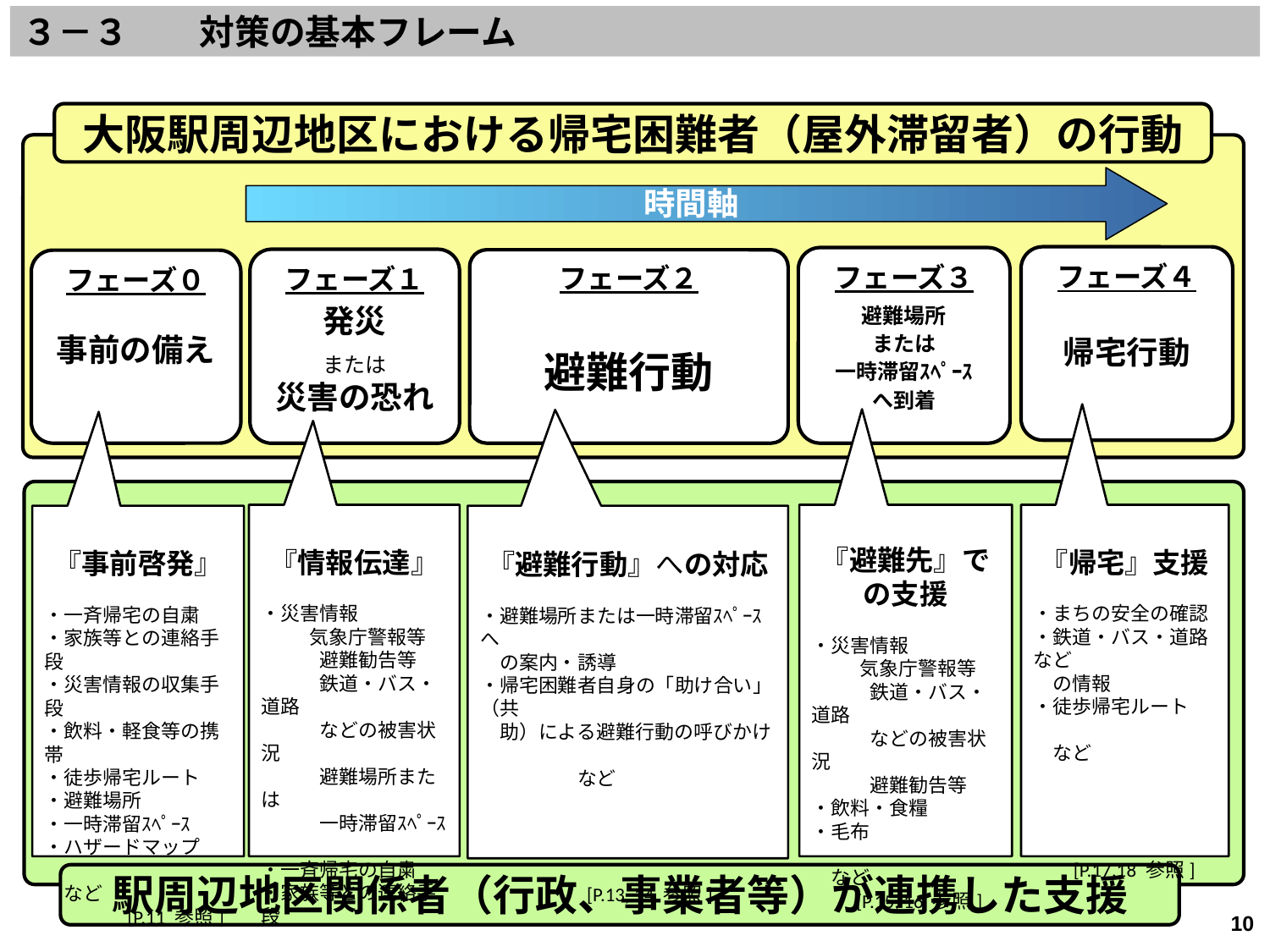

３－３　　対策の基本フレーム
大阪駅周辺地区における帰宅困難者（屋外滞留者）の行動

時間軸
フェーズ４

帰宅行動
フェーズ３
避難場所
または
一時滞留ｽﾍﾟｰｽ
へ到着
フェーズ１
発災
または
災害の恐れ
フェーズ２
避難行動
フェーズ０

事前の備え

『情報伝達』

・災害情報
　　  気象庁警報等
　　　避難勧告等
　　　鉄道・バス・道路
　　　などの被害状況
　　　避難場所または
　　　一時滞留ｽﾍﾟｰｽ
・一斉帰宅の自粛
・家族等との連絡手段
　　　　　　　　　　　など
               [P.12 参照]

『帰宅』支援

・まちの安全の確認
・鉄道・バス・道路など
　の情報
・徒歩帰宅ルート
　　　　　　　　　　など

         [P.17,18 参照]

『避難先』での支援

・災害情報
　　  気象庁警報等
　　　鉄道・バス・道路
　　　などの被害状況
　　　避難勧告等
・飲料・食糧
・毛布
　　　　　　　　　　など
          [P.15, 16 参照]

『避難行動』への対応

・避難場所または一時滞留ｽﾍﾟｰｽへ
　の案内・誘導
・帰宅困難者自身の「助け合い」（共
　助）による避難行動の呼びかけ
　　　　　　　　　　　　　　　　　　　　など

                        [P.13, 14 参照]

『事前啓発』

・一斉帰宅の自粛
・家族等との連絡手段
・災害情報の収集手段
・飲料・軽食等の携帯
・徒歩帰宅ルート
・避難場所
・一時滞留ｽﾍﾟｰｽ
・ハザードマップ
　　　　　　　 　　　など
　　　　[P.11 参照]
駅周辺地区関係者（行政、事業者等）が連携した支援
10